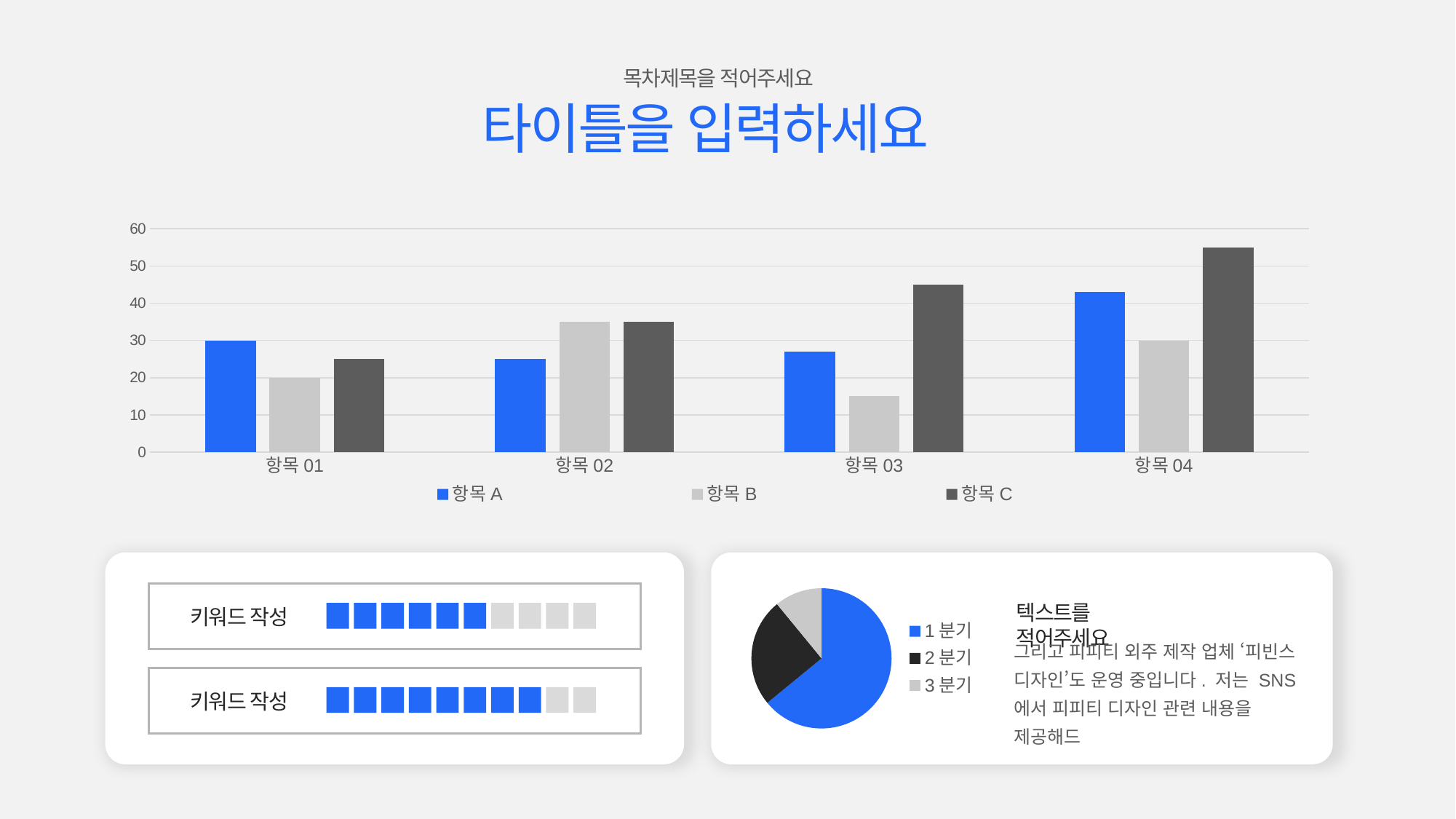

목차제목을 적어주세요
타이틀을 입력하세요

### Chart

| Category | 항목A | 항목B | 항목C |
|---|---|---|---|
| 항목01 | 30.0 | 20.0 | 25.0 |
| 항목02 | 25.0 | 35.0 | 35.0 |
| 항목03 | 27.0 | 15.0 | 45.0 |
| 항목04 | 43.0 | 30.0 | 55.0 |

### Chart

| Category | 판매 |
|---|---|
| 1분기 | 8.2 |
| 2분기 | 3.2 |
| 3분기 | 1.4 |
텍스트를 적어주세요

키워드 작성
그리고 피피티 외주 제작 업체 ‘피빈스 디자인’도 운영 중입니다. 저는 SNS에서 피피티 디자인 관련 내용을 제공해드

키워드 작성